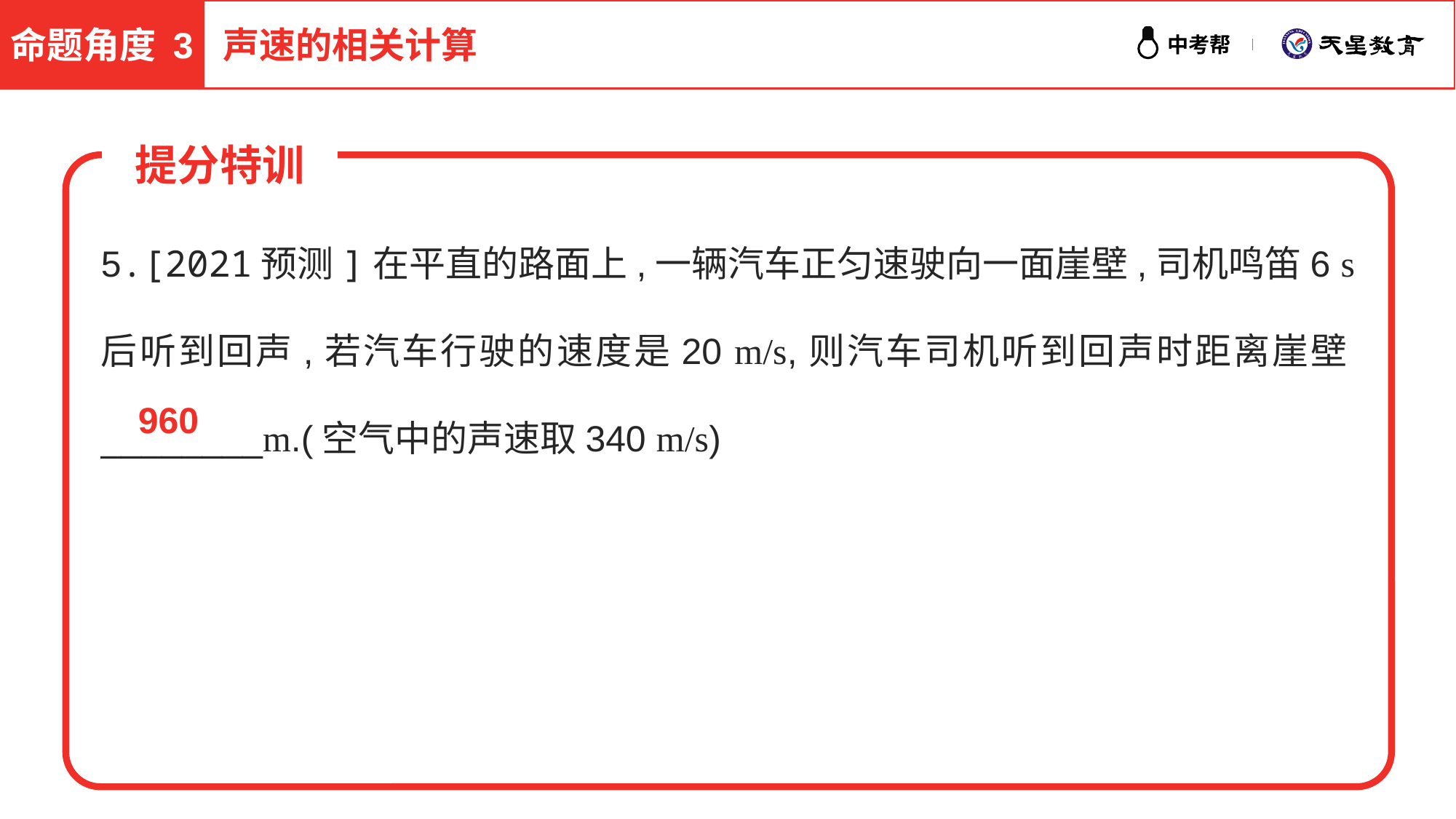

命题角度 3
声速的相关计算
提分特训

5.[2021预测]在平直的路面上,一辆汽车正匀速驶向一面崖壁,司机鸣笛6 s后听到回声,若汽车行驶的速度是20 m/s,则汽车司机听到回声时距离崖壁________m.(空气中的声速取340 m/s)
960